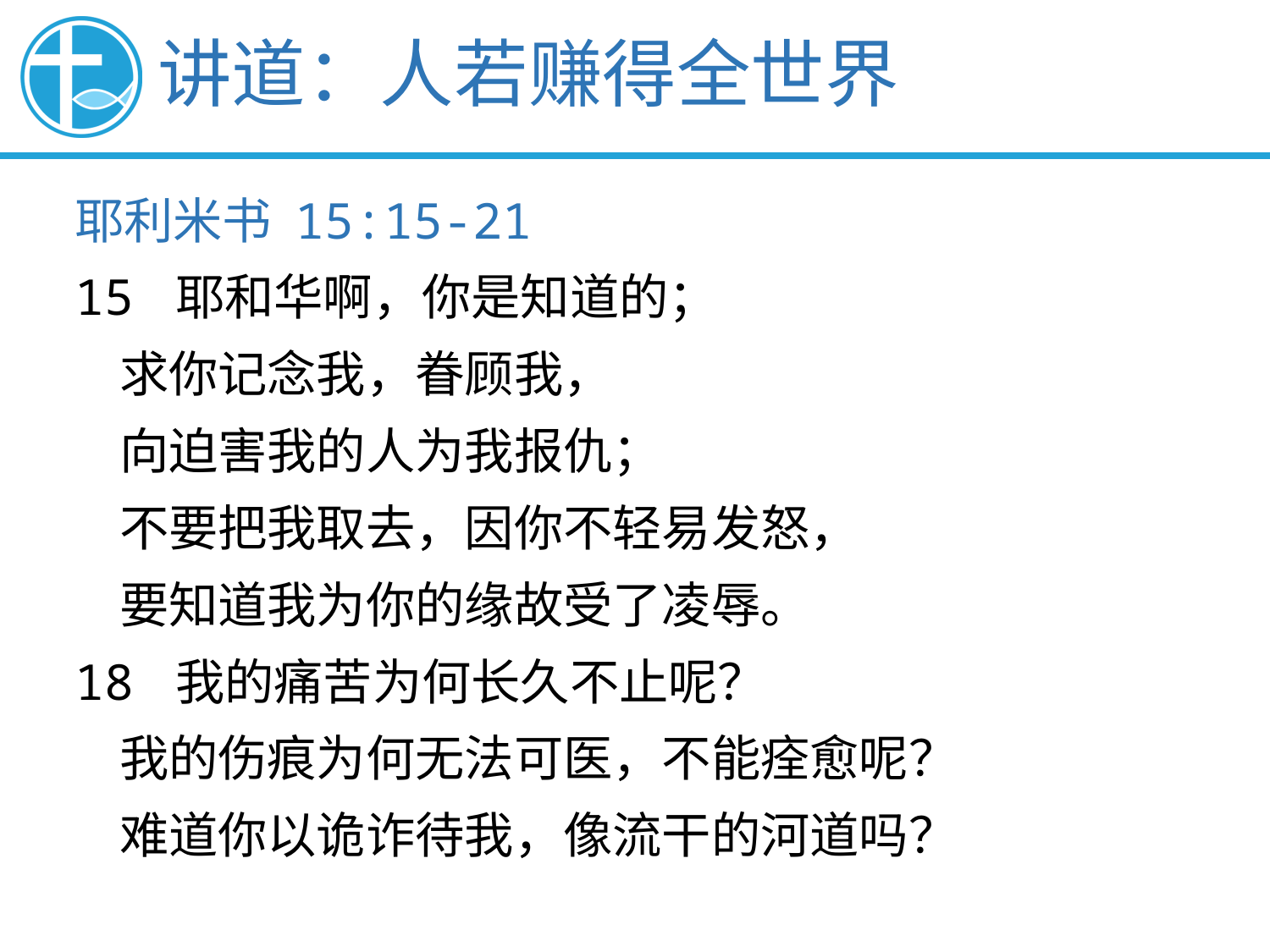

讲道：人若赚得全世界
耶利米书 15:15-21
15 耶和华啊，你是知道的；
   求你记念我，眷顾我，
   向迫害我的人为我报仇；
   不要把我取去，因你不轻易发怒，
   要知道我为你的缘故受了凌辱。
18 我的痛苦为何长久不止呢？
   我的伤痕为何无法可医，不能痊愈呢？
   难道你以诡诈待我，像流干的河道吗？